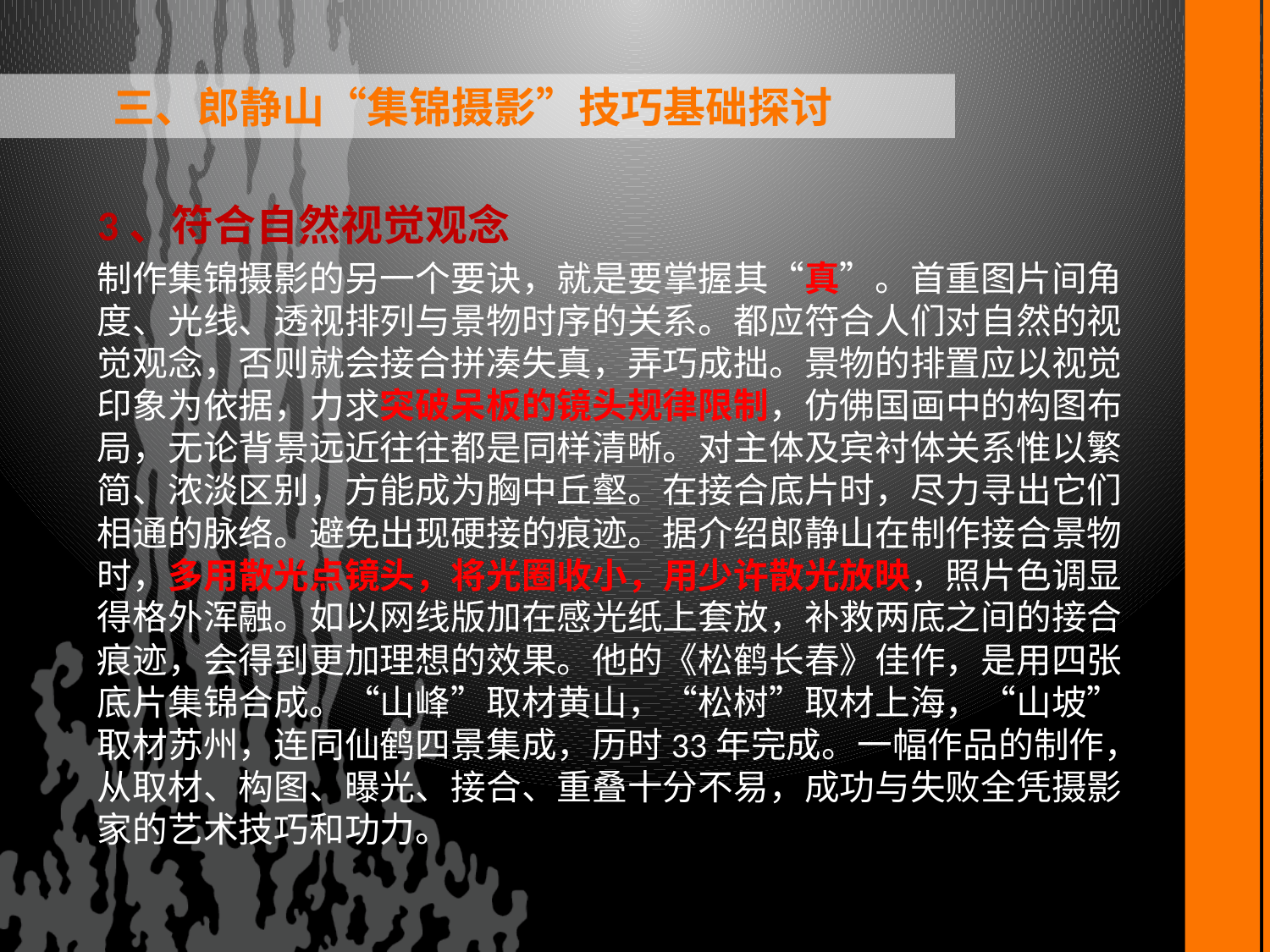

三、郎静山“集锦摄影”技巧基础探讨
3、符合自然视觉观念
制作集锦摄影的另一个要诀，就是要掌握其“真”。首重图片间角度、光线、透视排列与景物时序的关系。都应符合人们对自然的视觉观念，否则就会接合拼凑失真，弄巧成拙。景物的排置应以视觉印象为依据，力求突破呆板的镜头规律限制，仿佛国画中的构图布局，无论背景远近往往都是同样清晰。对主体及宾衬体关系惟以繁简、浓淡区别，方能成为胸中丘壑。在接合底片时，尽力寻出它们相通的脉络。避免出现硬接的痕迹。据介绍郎静山在制作接合景物时，多用散光点镜头，将光圈收小，用少许散光放映，照片色调显得格外浑融。如以网线版加在感光纸上套放，补救两底之间的接合痕迹，会得到更加理想的效果。他的《松鹤长春》佳作，是用四张底片集锦合成。“山峰”取材黄山，“松树”取材上海，“山坡”取材苏州，连同仙鹤四景集成，历时33年完成。一幅作品的制作，从取材、构图、曝光、接合、重叠十分不易，成功与失败全凭摄影家的艺术技巧和功力。